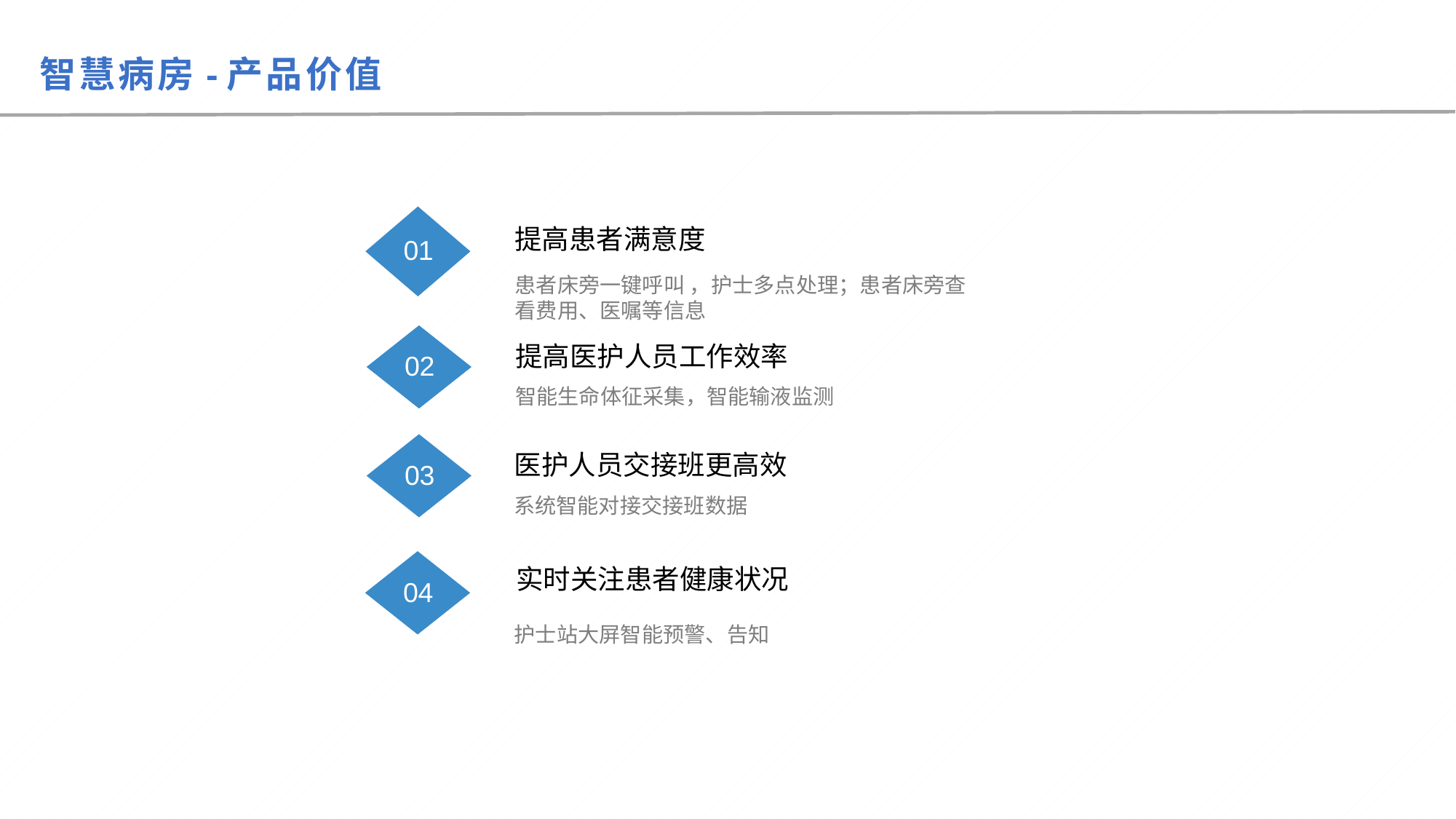

# 智慧病房-产品价值

提高患者满意度
患者床旁一键呼叫 ，护士多点处理；患者床旁查 看费用、医嘱等信息
01
提高医护人员工作效率
智能生命体征采集，智能输液监测

02
医护人员交接班更高效
系统智能对接交接班数据

03

实时关注患者健康状况
04
护士站大屏智能预警、告知